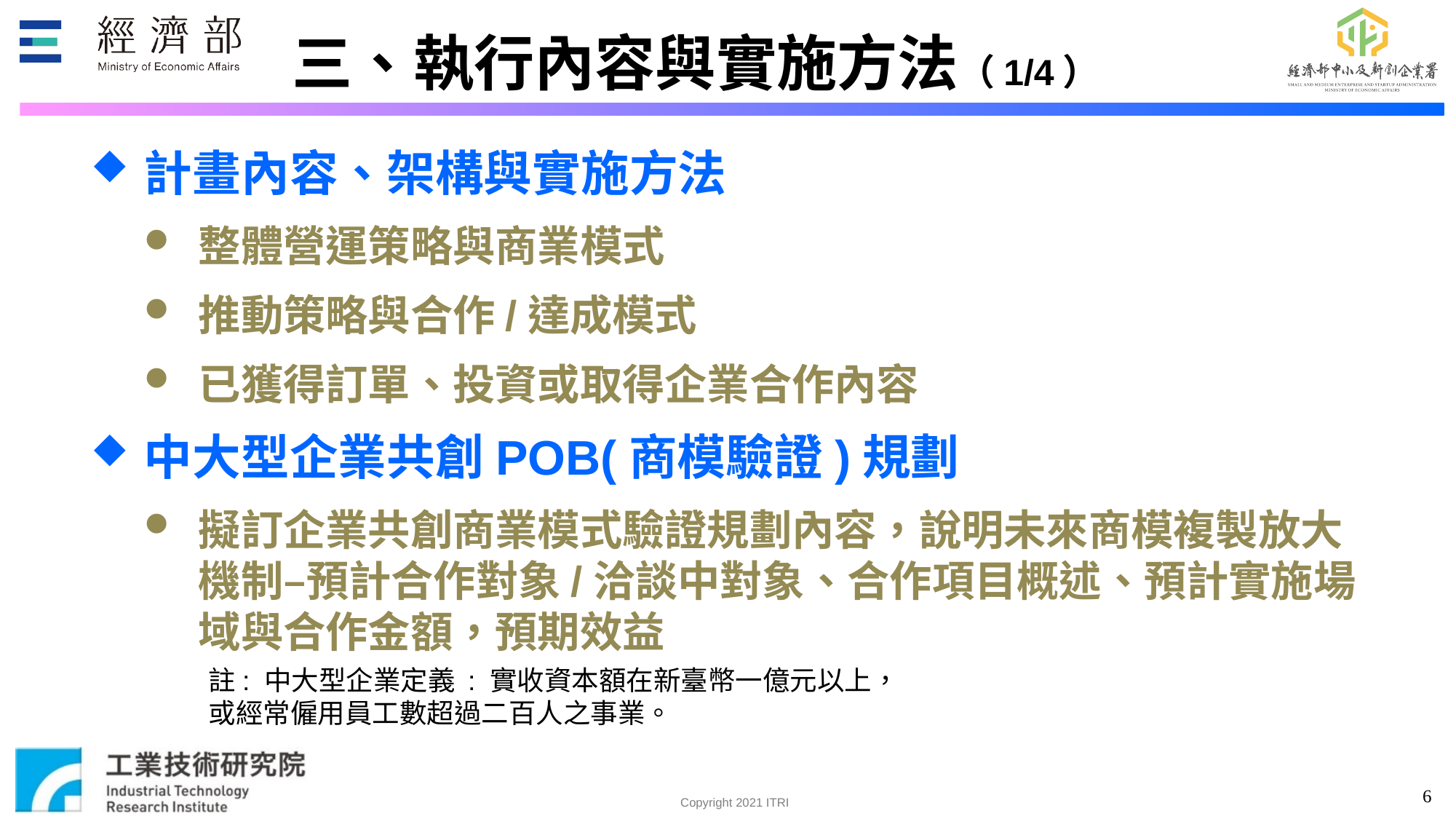

三、執行內容與實施方法（1/4）
計畫內容、架構與實施方法
整體營運策略與商業模式
推動策略與合作/達成模式
已獲得訂單、投資或取得企業合作內容
中大型企業共創POB(商模驗證)規劃
擬訂企業共創商業模式驗證規劃內容，說明未來商模複製放大機制–預計合作對象/洽談中對象、合作項目概述、預計實施場域與合作金額，預期效益
註: 中大型企業定義 : 實收資本額在新臺幣一億元以上，或經常僱用員工數超過二百人之事業。
6